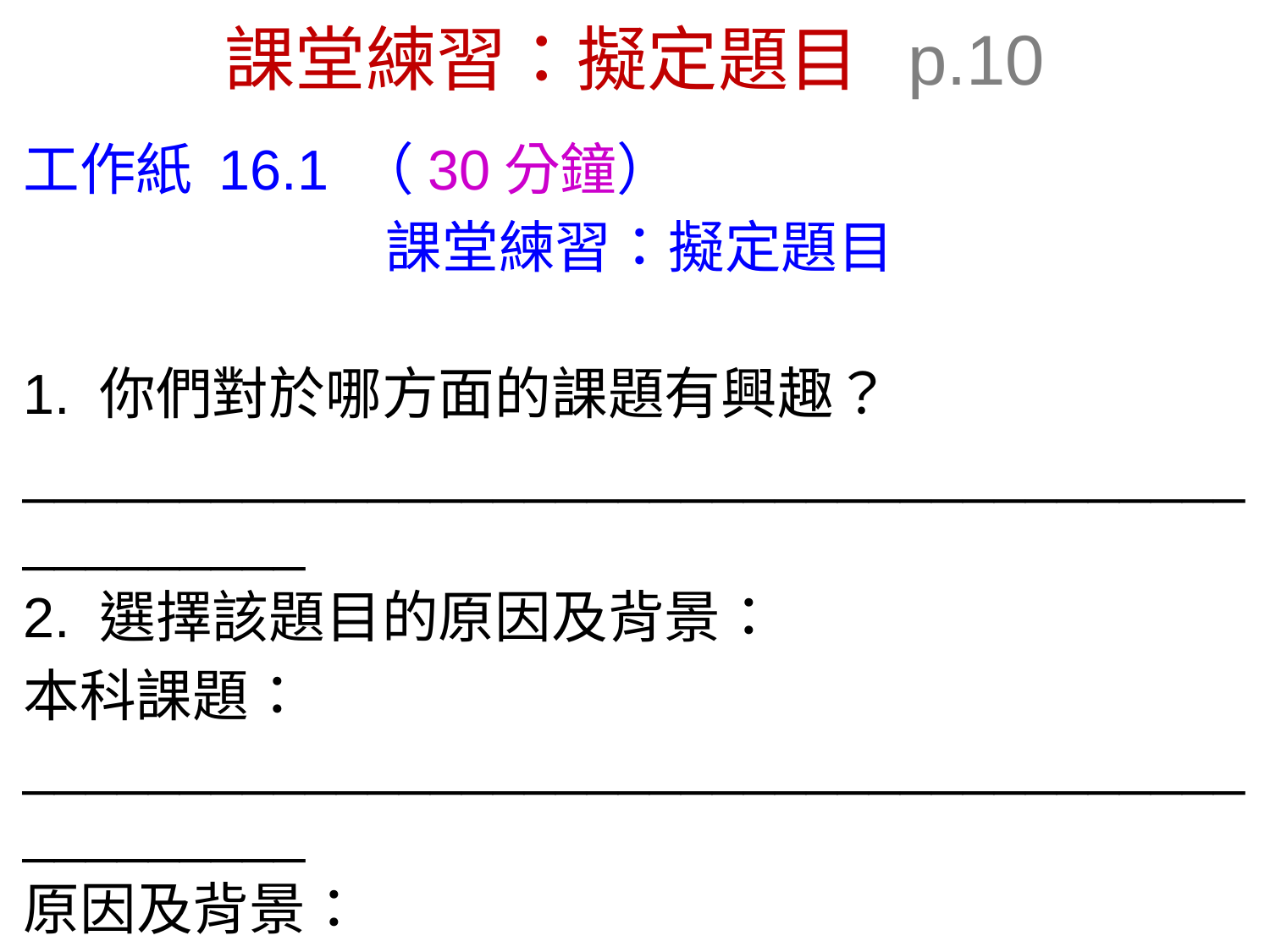

# 課堂練習：擬定題目  p.10
工作紙 16.1 （30分鐘）
課堂練習：擬定題目
1. 你們對於哪方面的課題有興趣？
________________________________________________
2. 選擇該題目的原因及背景：
本科課題：________________________________________________
原因及背景：________________________________________________
________________________________________________